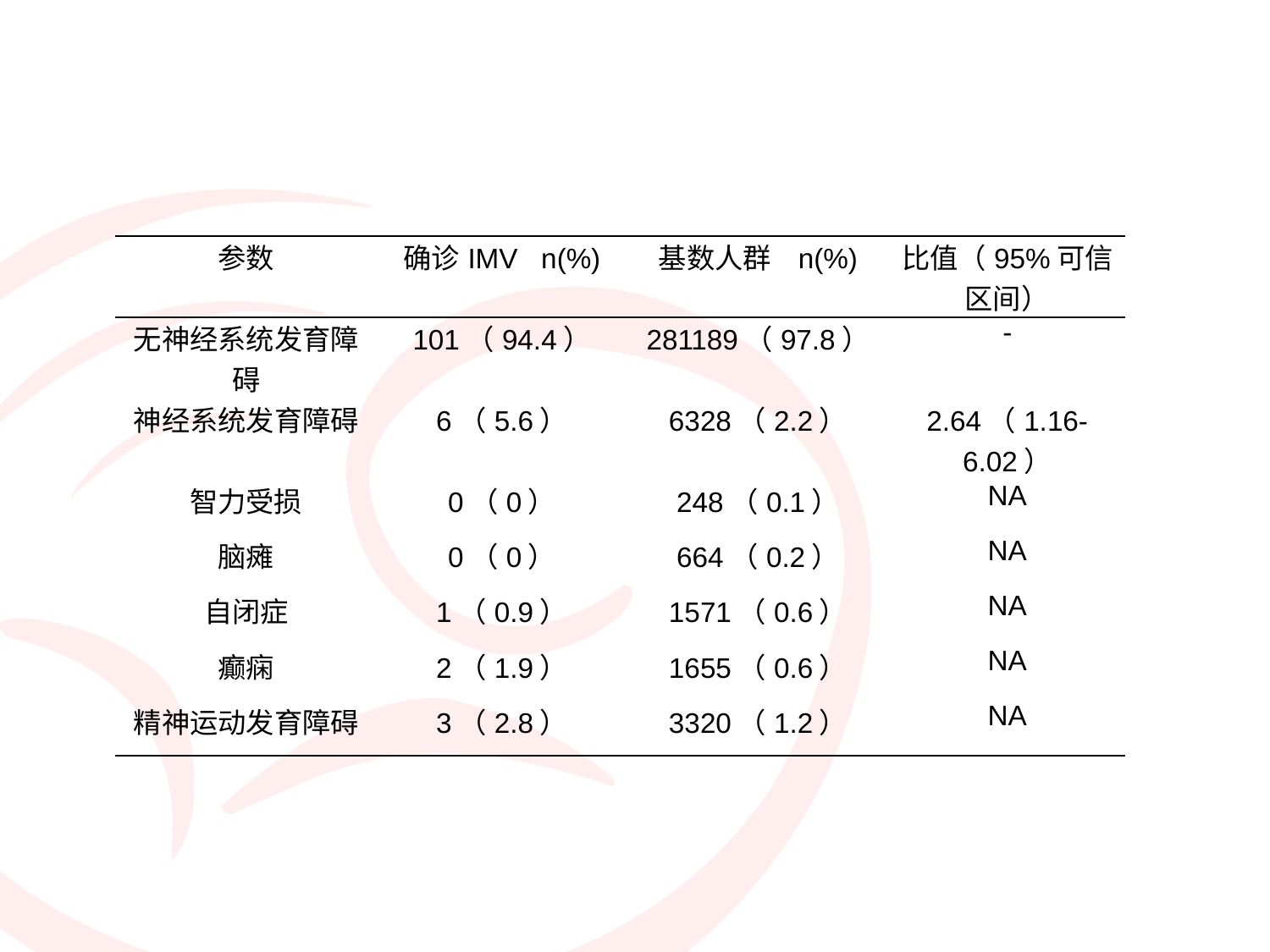

| 参数 | 确诊IMV n(%) | 基数人群 n(%) | 比值（95%可信区间） |
| --- | --- | --- | --- |
| 无神经系统发育障碍 | 101（94.4） | 281189（97.8） | - |
| 神经系统发育障碍 | 6（5.6） | 6328（2.2） | 2.64（1.16-6.02） |
| 智力受损 | 0（0） | 248（0.1） | NA |
| 脑瘫 | 0（0） | 664（0.2） | NA |
| 自闭症 | 1（0.9） | 1571（0.6） | NA |
| 癫痫 | 2（1.9） | 1655（0.6） | NA |
| 精神运动发育障碍 | 3（2.8） | 3320（1.2） | NA |